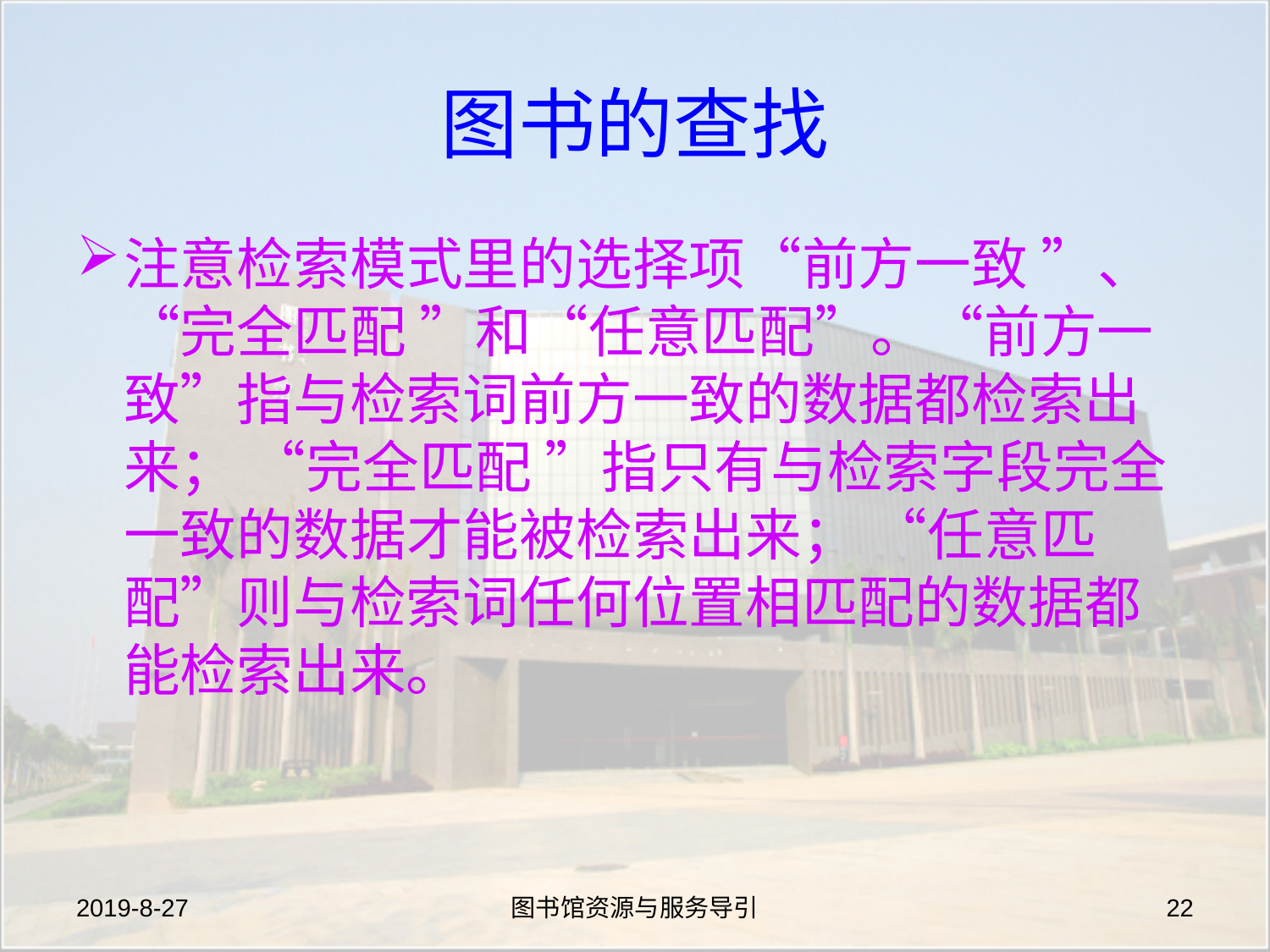

# 图书的查找
注意检索模式里的选择项“前方一致 ”、“完全匹配 ”和“任意匹配”。“前方一致”指与检索词前方一致的数据都检索出来； “完全匹配 ”指只有与检索字段完全一致的数据才能被检索出来； “任意匹配”则与检索词任何位置相匹配的数据都能检索出来。
2019-8-27
图书馆资源与服务导引
22